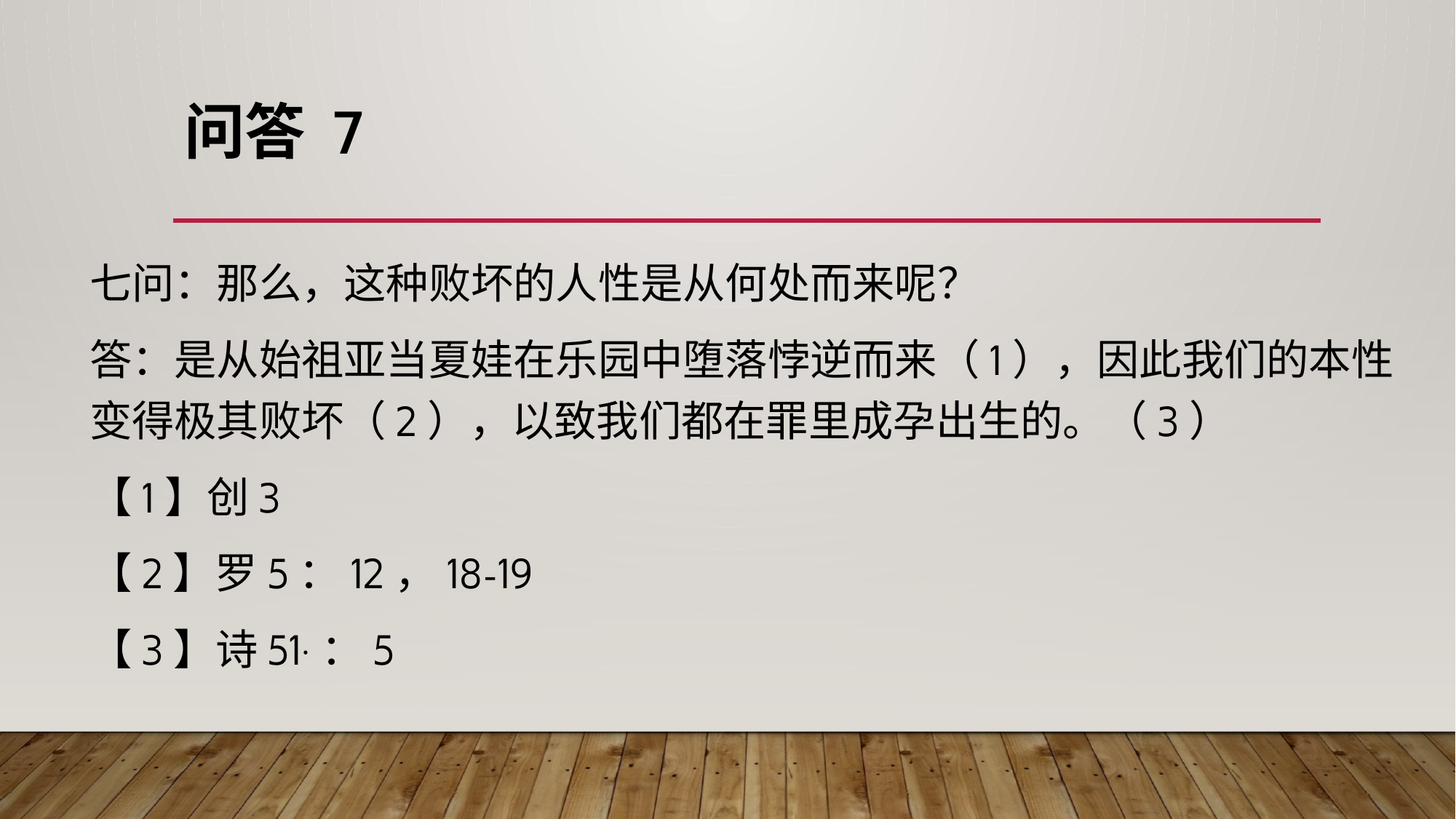

# 问答 7
七问：那么，这种败坏的人性是从何处而来呢？
答：是从始祖亚当夏娃在乐园中堕落悖逆而来（1），因此我们的本性变得极其败坏（2），以致我们都在罪里成孕出生的。（3）
【1】创3
【2】罗5：12，18-19
【3】诗51·：5